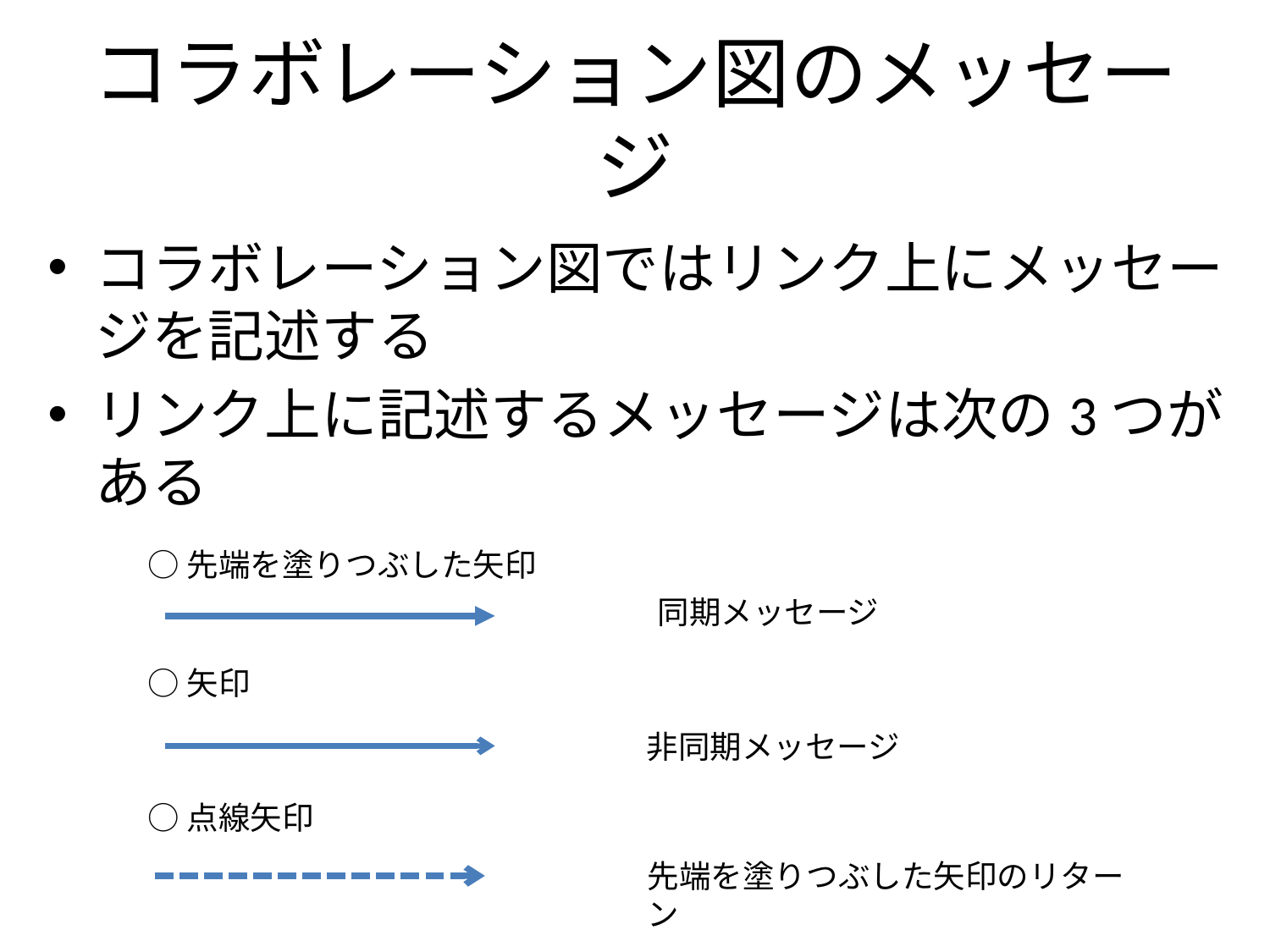

# コラボレーション図のメッセージ
コラボレーション図ではリンク上にメッセージを記述する
リンク上に記述するメッセージは次の3つがある
○先端を塗りつぶした矢印
同期メッセージ
○矢印
非同期メッセージ
○点線矢印
先端を塗りつぶした矢印のリターン